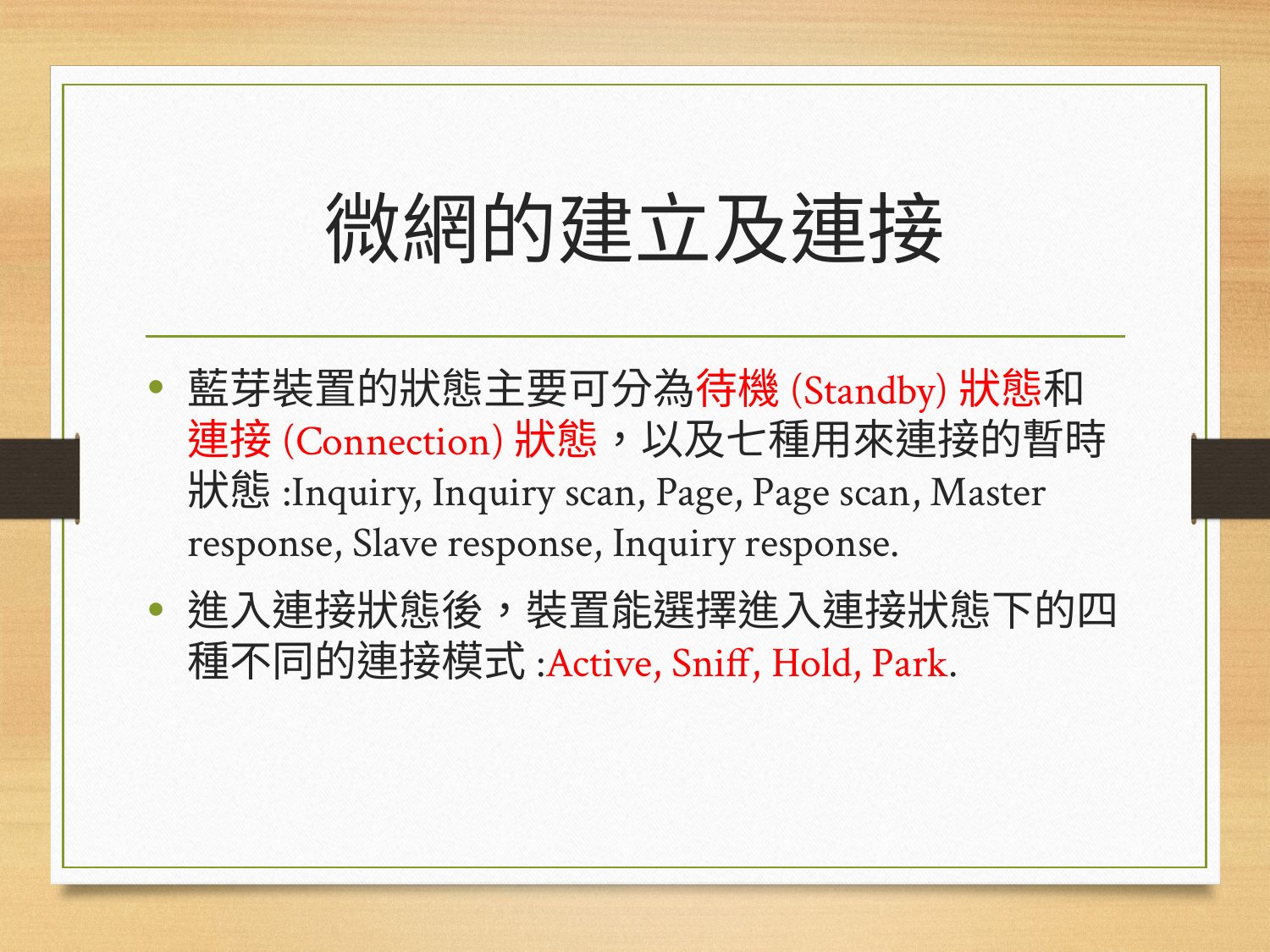

# 微網的建立及連接
藍芽裝置的狀態主要可分為待機(Standby)狀態和連接(Connection)狀態，以及七種用來連接的暫時狀態:Inquiry, Inquiry scan, Page, Page scan, Master response, Slave response, Inquiry response.
進入連接狀態後，裝置能選擇進入連接狀態下的四種不同的連接模式:Active, Sniff, Hold, Park.